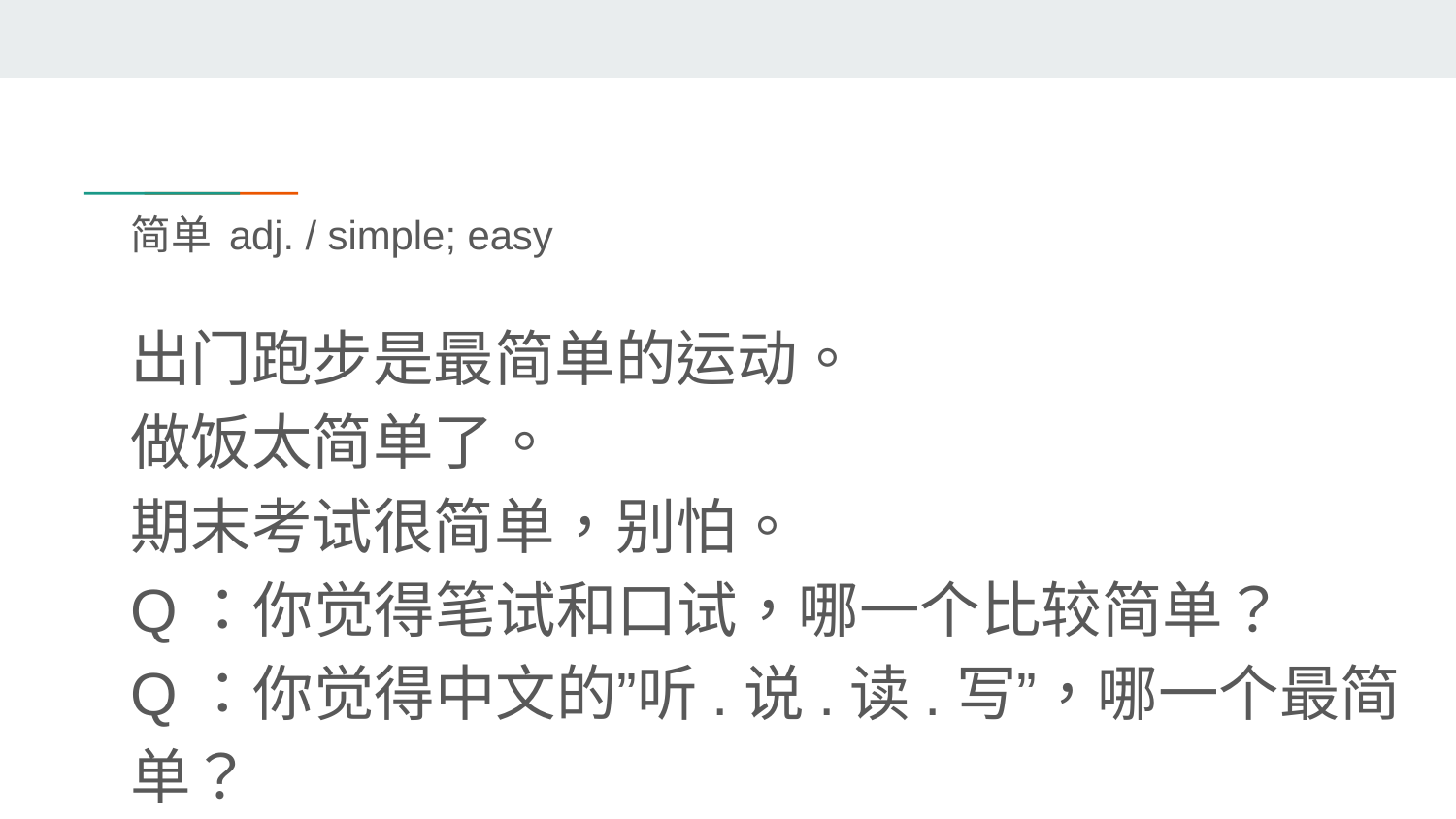

# 简单 adj. / simple; easy

出门跑步是最简单的运动。
做饭太简单了。
期末考试很简单，别怕。
Q：你觉得笔试和口试，哪一个比较简单？
Q：你觉得中文的”听.说.读.写”，哪一个最简单？